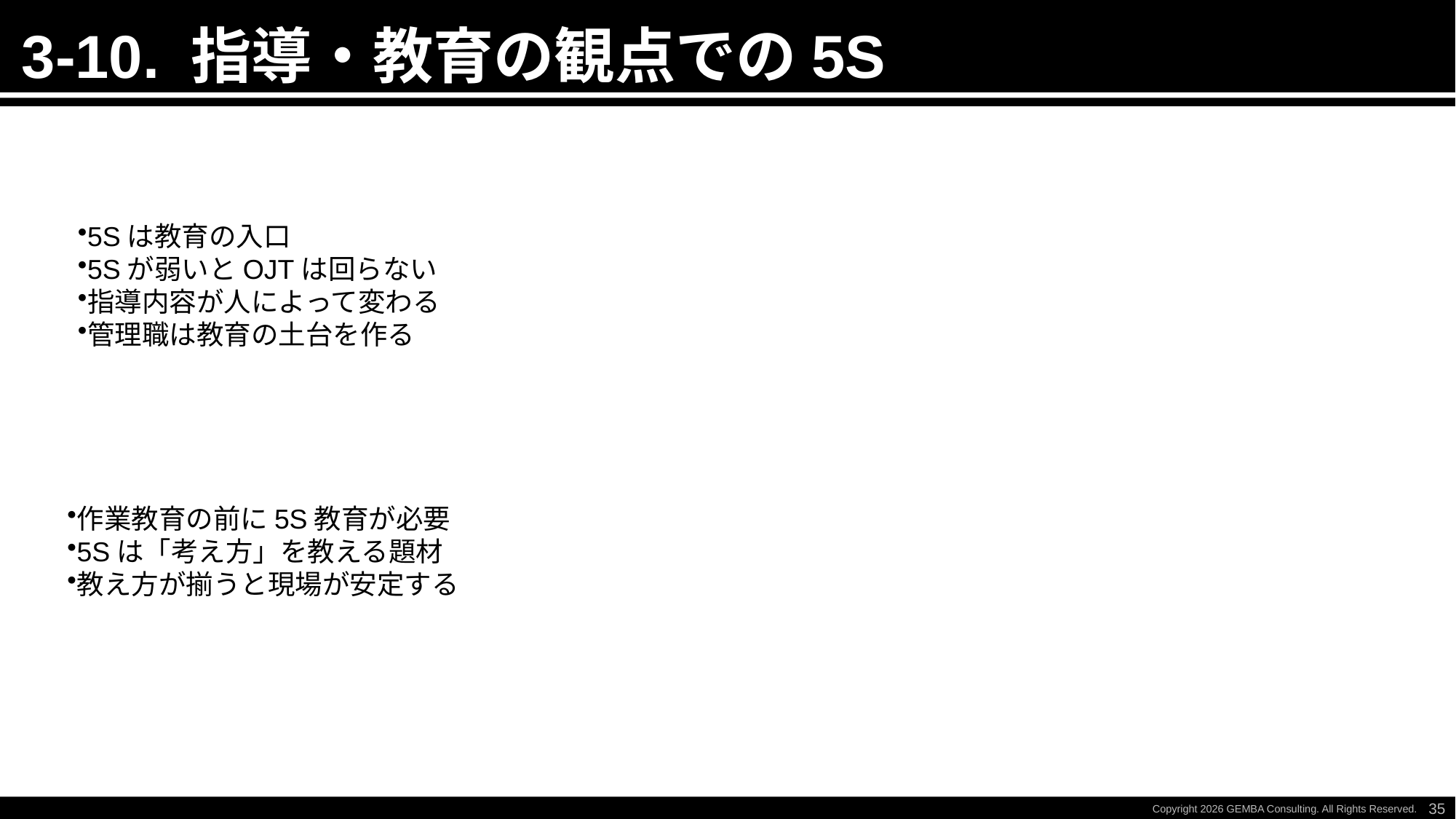

3-10. 指導・教育の観点での5S
5Sは教育の入口
5Sが弱いとOJTは回らない
指導内容が人によって変わる
管理職は教育の土台を作る
作業教育の前に5S教育が必要
5Sは「考え方」を教える題材
教え方が揃うと現場が安定する
35